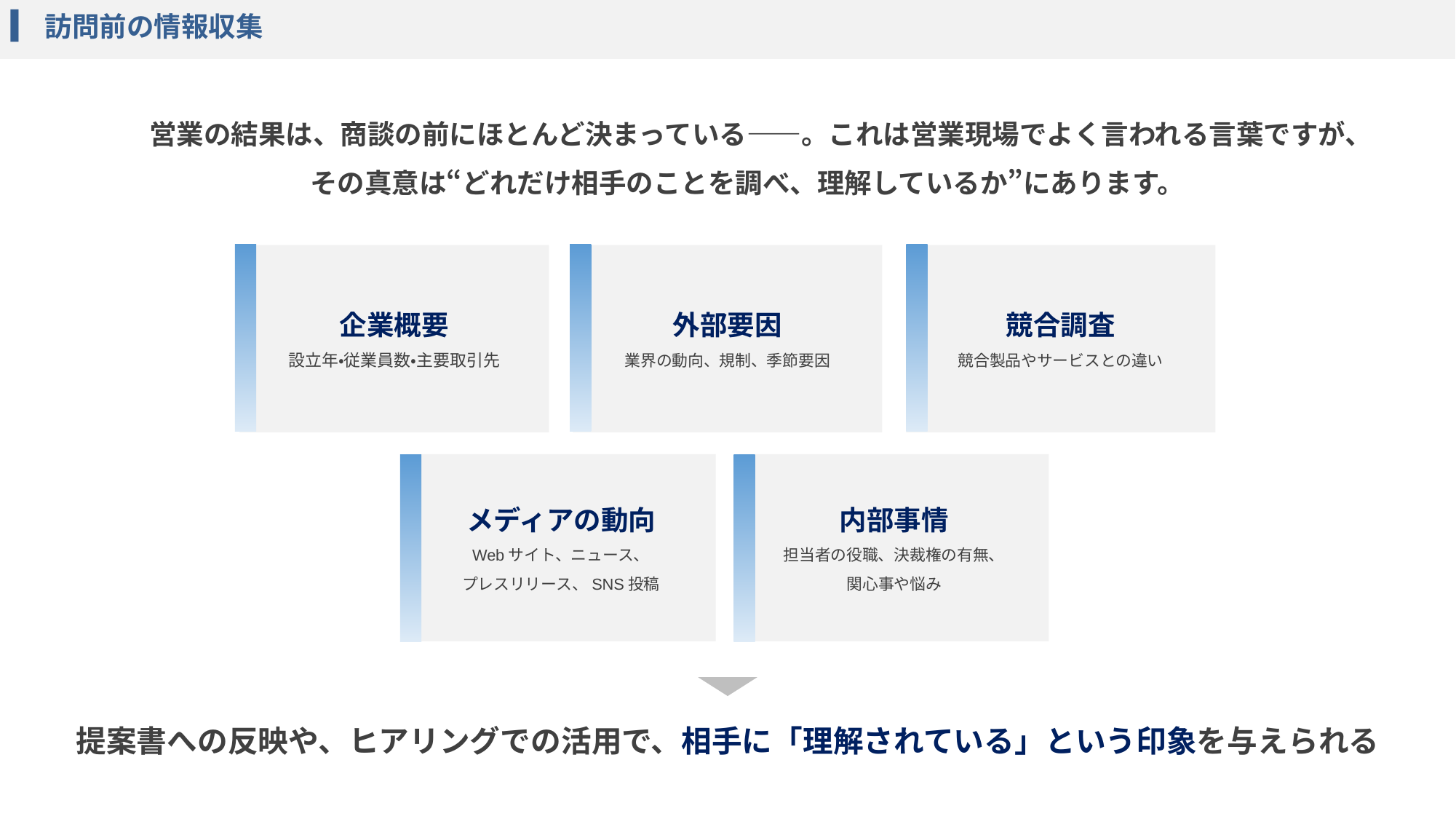

訪問前の情報収集
営業の結果は、商談の前にほとんど決まっている――。これは営業現場でよく言われる言葉ですが、
その真意は“どれだけ相手のことを調べ、理解しているか”にあります。

企業概要
設立年・従業員数・主要取引先
外部要因
業界の動向、規制、季節要因
競合調査
競合製品やサービスとの違い
メディアの動向
Webサイト、ニュース、
プレスリリース、SNS投稿
内部事情
担当者の役職、決裁権の有無、
関心事や悩み

提案書への反映や、ヒアリングでの活用で、相手に「理解されている」という印象を与えられる